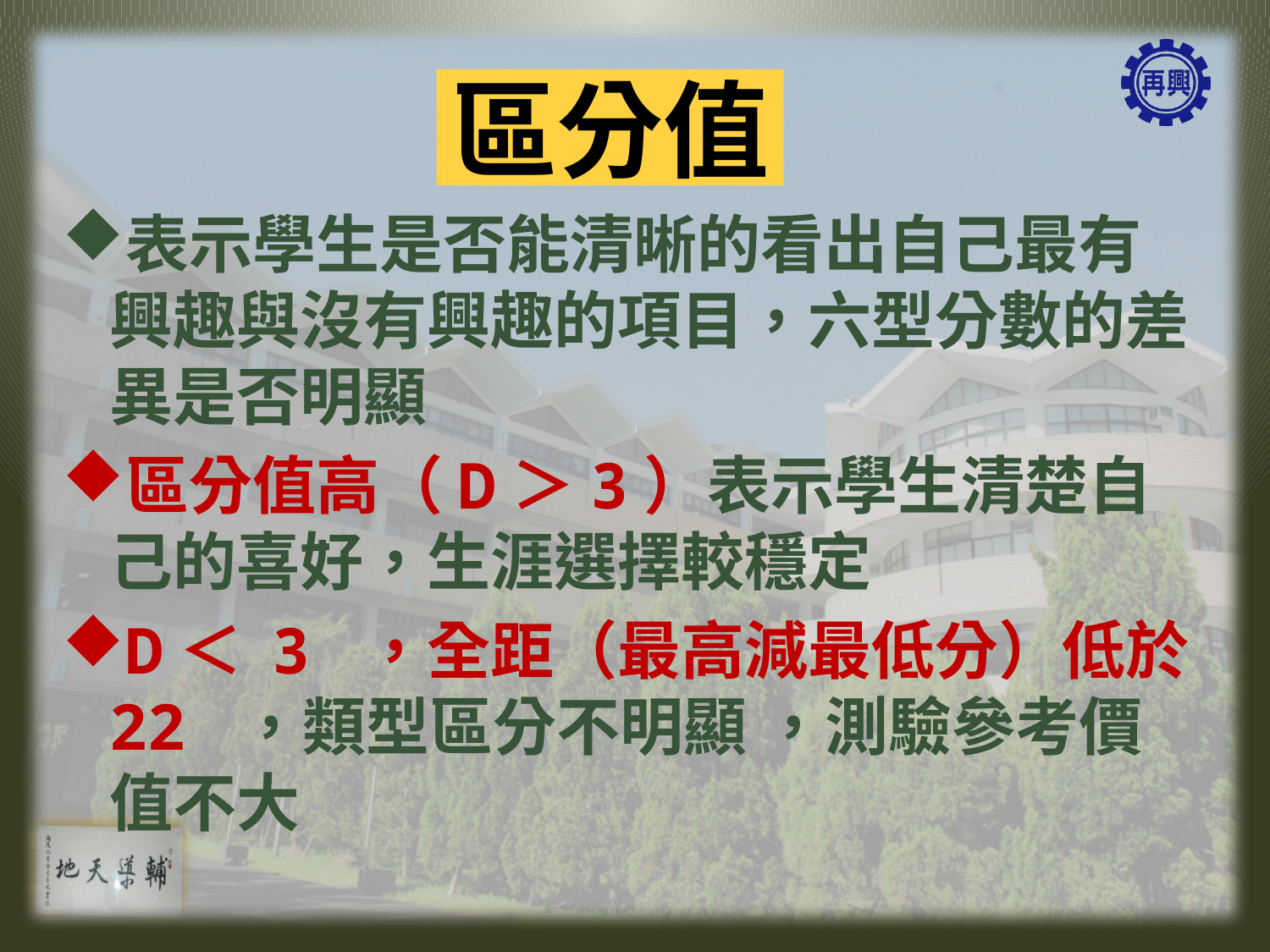

區分值
表示學生是否能清晰的看出自己最有興趣與沒有興趣的項目，六型分數的差異是否明顯
區分值高（D＞3）表示學生清楚自己的喜好，生涯選擇較穩定
D＜ 3 ，全距（最高減最低分）低於22 ，類型區分不明顯 ，測驗參考價值不大